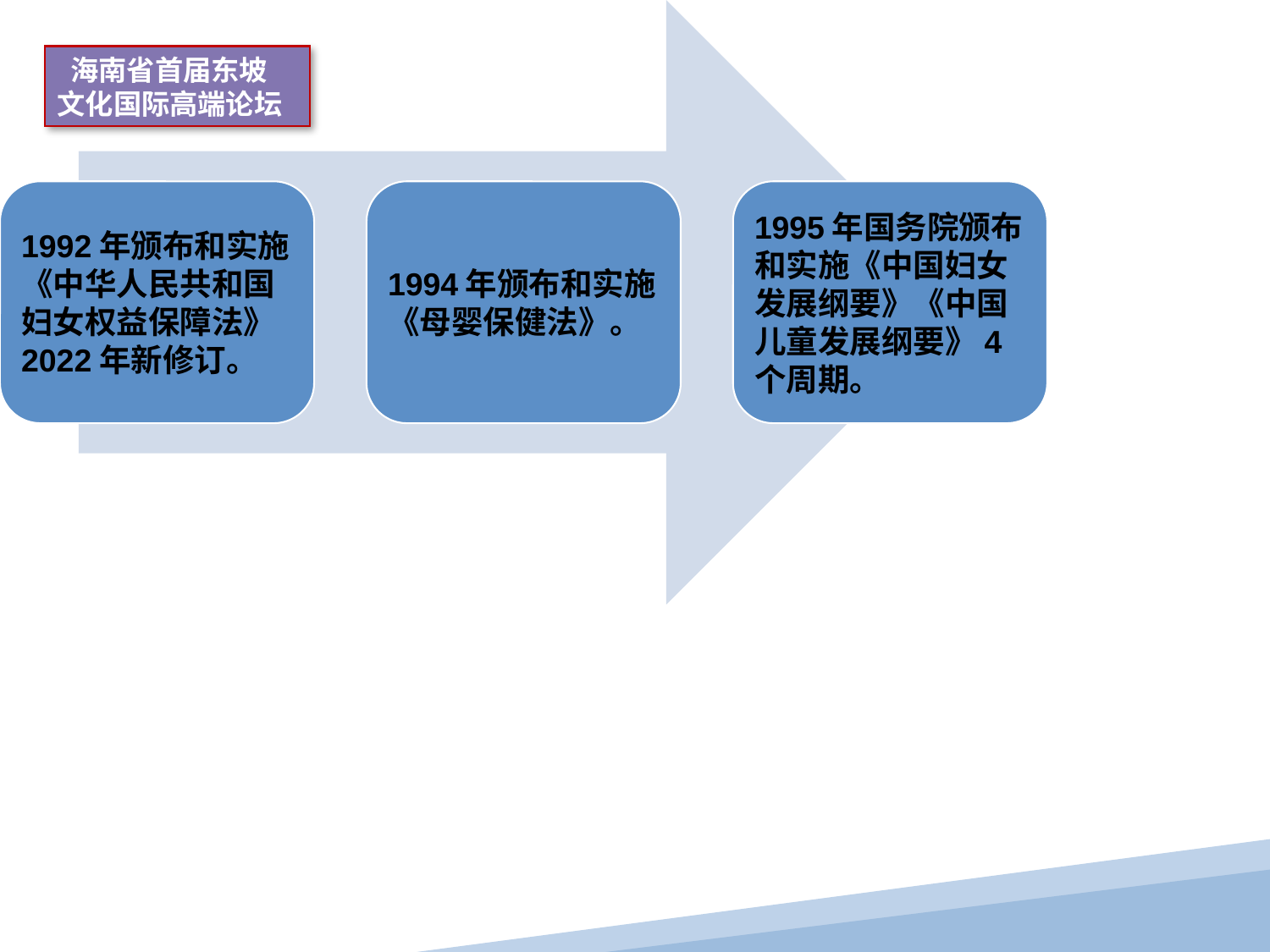

海南省首届东坡
文化国际高端论坛
1992年颁布和实施《中华人民共和国妇女权益保障法》2022年新修订。
1994年颁布和实施《母婴保健法》。
1995年国务院颁布和实施《中国妇女发展纲要》《中国儿童发展纲要》4个周期。